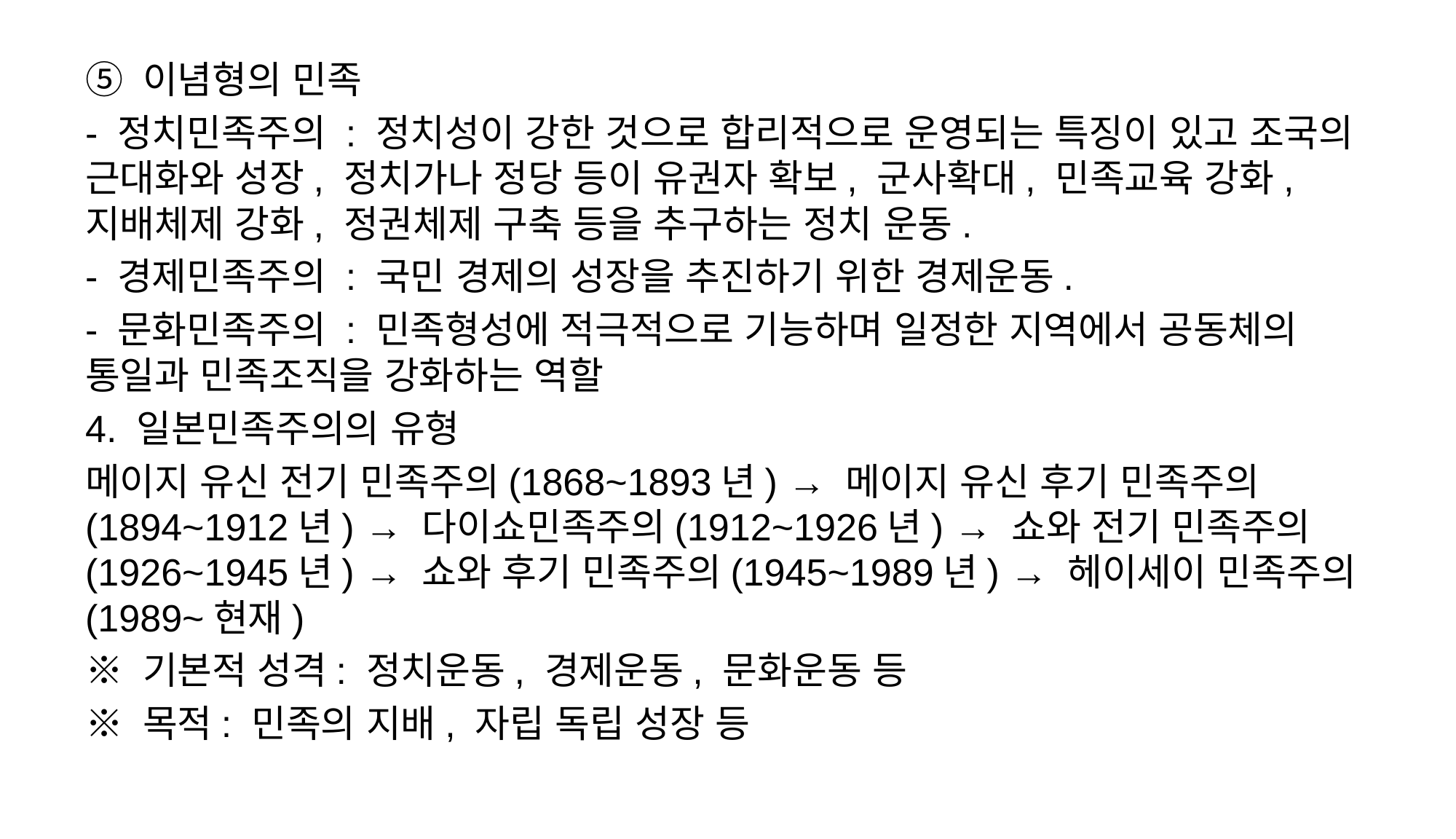

⑤ 이념형의 민족
- 정치민족주의 : 정치성이 강한 것으로 합리적으로 운영되는 특징이 있고 조국의 근대화와 성장, 정치가나 정당 등이 유권자 확보, 군사확대, 민족교육 강화, 지배체제 강화, 정권체제 구축 등을 추구하는 정치 운동.
- 경제민족주의 : 국민 경제의 성장을 추진하기 위한 경제운동.
- 문화민족주의 : 민족형성에 적극적으로 기능하며 일정한 지역에서 공동체의 통일과 민족조직을 강화하는 역할
4. 일본민족주의의 유형
메이지 유신 전기 민족주의(1868~1893년) → 메이지 유신 후기 민족주의(1894~1912년) → 다이쇼민족주의(1912~1926년) → 쇼와 전기 민족주의(1926~1945년) → 쇼와 후기 민족주의(1945~1989년) → 헤이세이 민족주의(1989~현재)
※ 기본적 성격: 정치운동, 경제운동, 문화운동 등
※ 목적: 민족의 지배, 자립 독립 성장 등